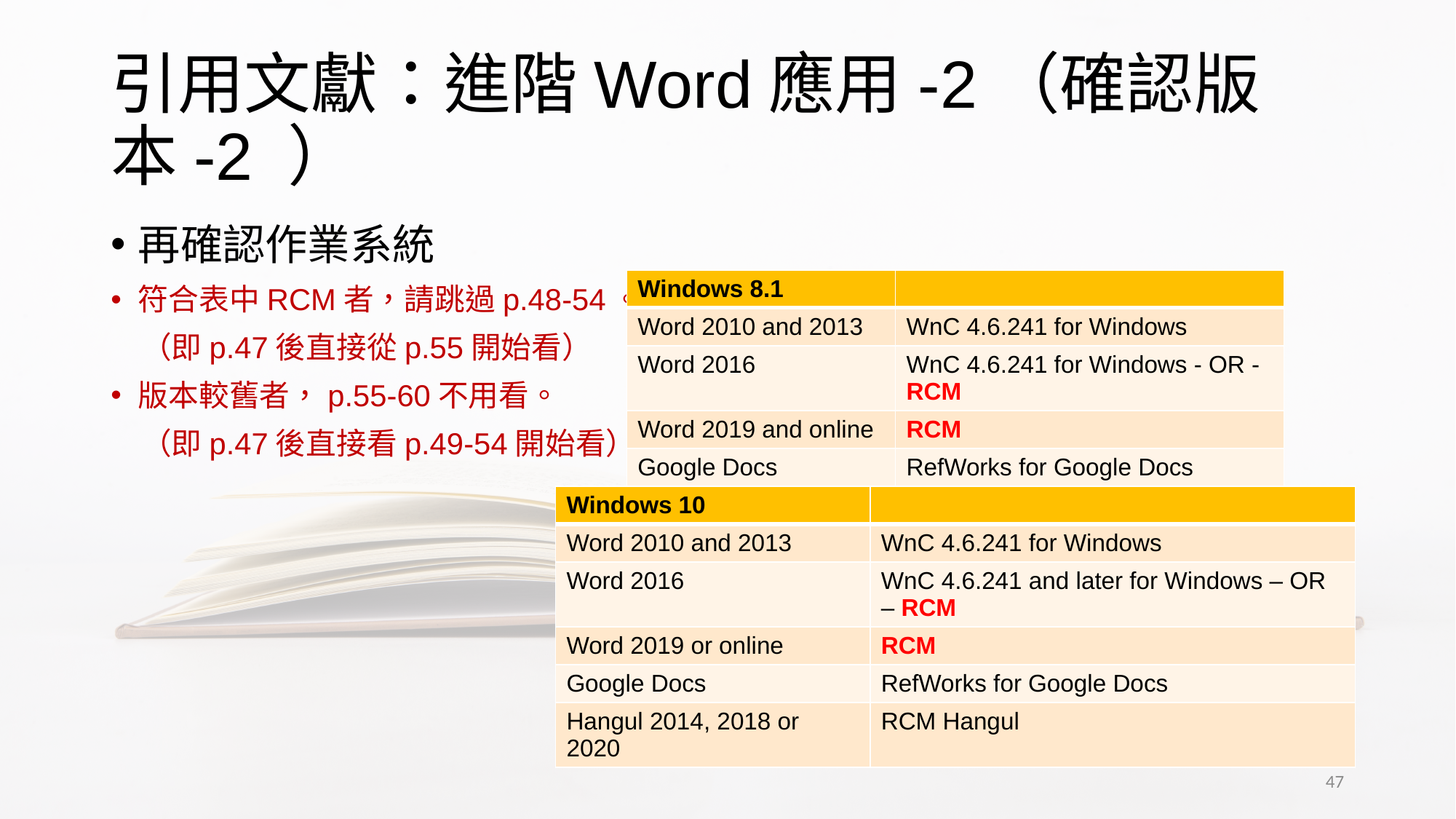

# 引用文獻：進階Word應用-2（確認版本-2 ）
再確認作業系統
符合表中RCM者，請跳過p.48-54。
　（即p.47後直接從p.55開始看）
版本較舊者，p.55-60不用看。
　（即p.47後直接看p.49-54開始看）

| Windows 8.1 |  |
| --- | --- |
| Word 2010 and 2013 | WnC 4.6.241 for Windows |
| Word 2016 | WnC 4.6.241 for Windows - OR - RCM |
| Word 2019 and online | RCM |
| Google Docs | RefWorks for Google Docs |
| Windows 10 |  |
| --- | --- |
| Word 2010 and 2013 | WnC 4.6.241 for Windows |
| Word 2016 | WnC 4.6.241 and later for Windows – OR – RCM |
| Word 2019 or online | RCM |
| Google Docs | RefWorks for Google Docs |
| Hangul 2014, 2018 or 2020 | RCM Hangul |
47